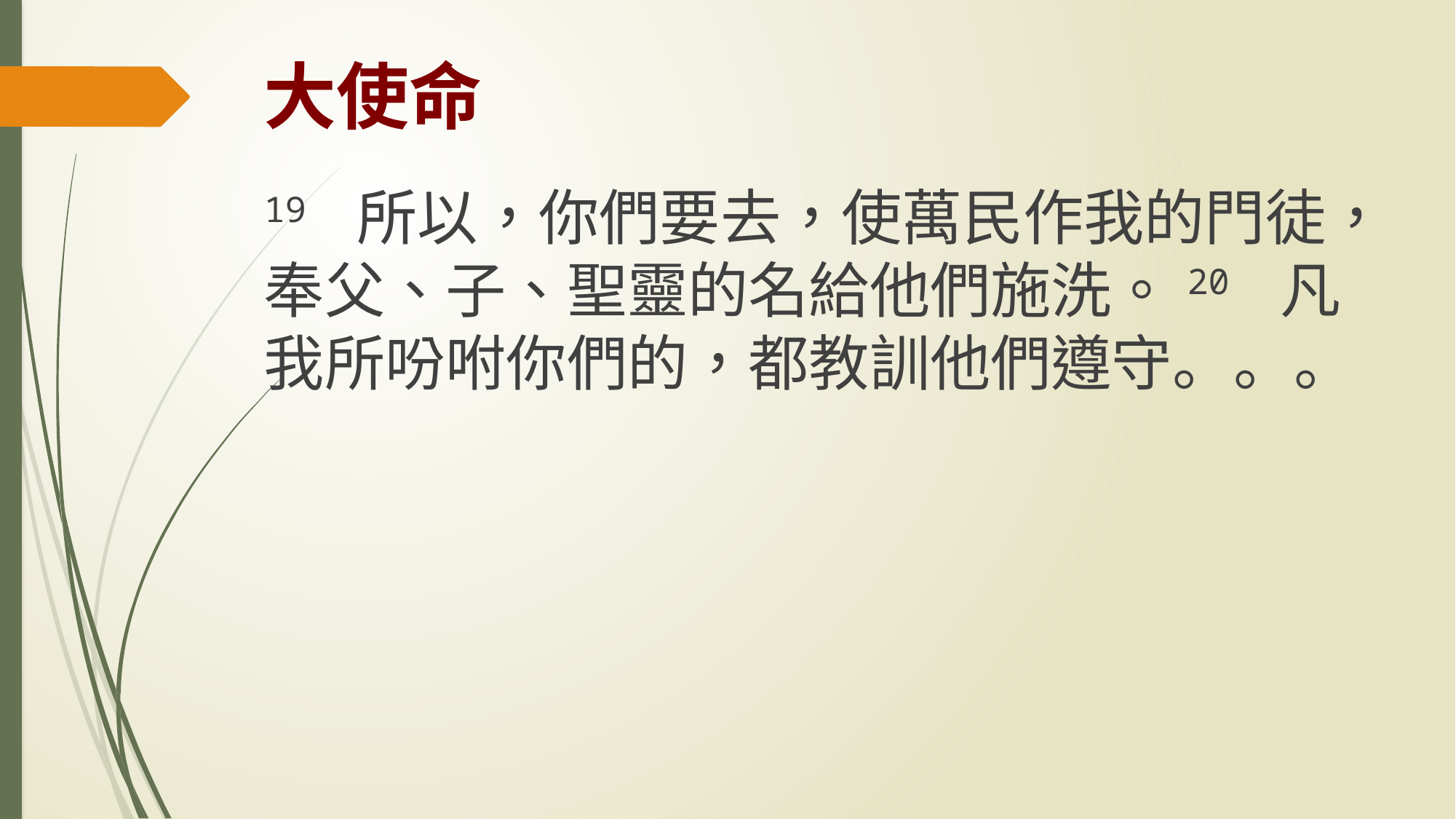

# 大使命
19 所以，你們要去，使萬民作我的門徒，奉父、子、聖靈的名給他們施洗。20 凡我所吩咐你們的，都教訓他們遵守。。。